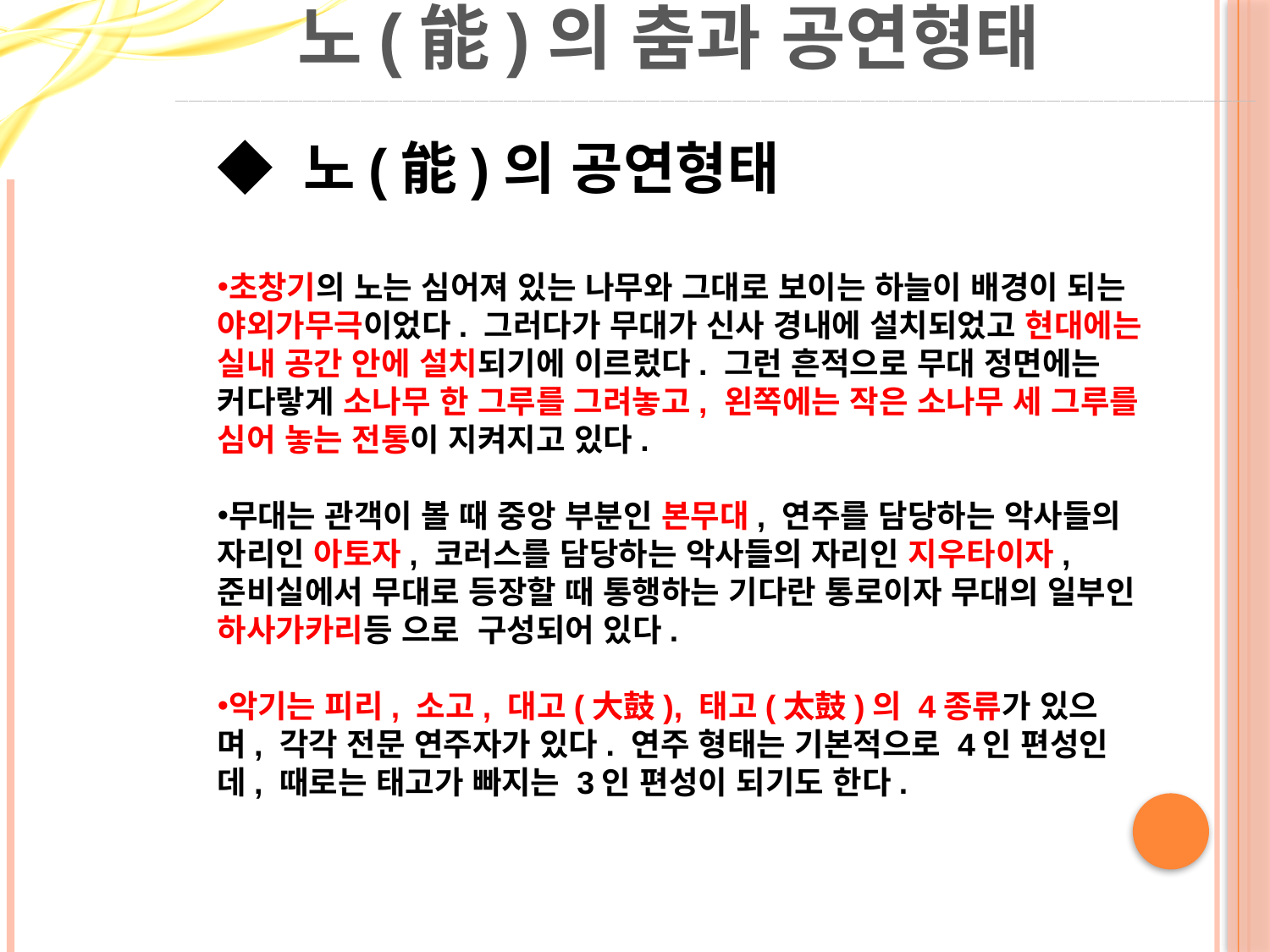

# 노(能)의 춤과 공연형태
◆ 노(能)의 공연형태

초창기의 노는 심어져 있는 나무와 그대로 보이는 하늘이 배경이 되는 야외가무극이었다. 그러다가 무대가 신사 경내에 설치되었고 현대에는 실내 공간 안에 설치되기에 이르렀다. 그런 흔적으로 무대 정면에는  커다랗게 소나무 한 그루를 그려놓고, 왼쪽에는 작은 소나무 세 그루를 심어 놓는 전통이 지켜지고 있다.

무대는 관객이 볼 때 중앙 부분인 본무대, 연주를 담당하는 악사들의 자리인 아토자, 코러스를 담당하는 악사들의 자리인 지우타이자, 준비실에서 무대로 등장할 때 통행하는 기다란 통로이자 무대의 일부인 하사가카리등 으로  구성되어 있다.

악기는 피리, 소고, 대고(大鼓), 태고(太鼓)의 4종류가 있으며, 각각 전문 연주자가 있다. 연주 형태는 기본적으로 4인 편성인데, 때로는 태고가 빠지는 3인 편성이 되기도 한다.